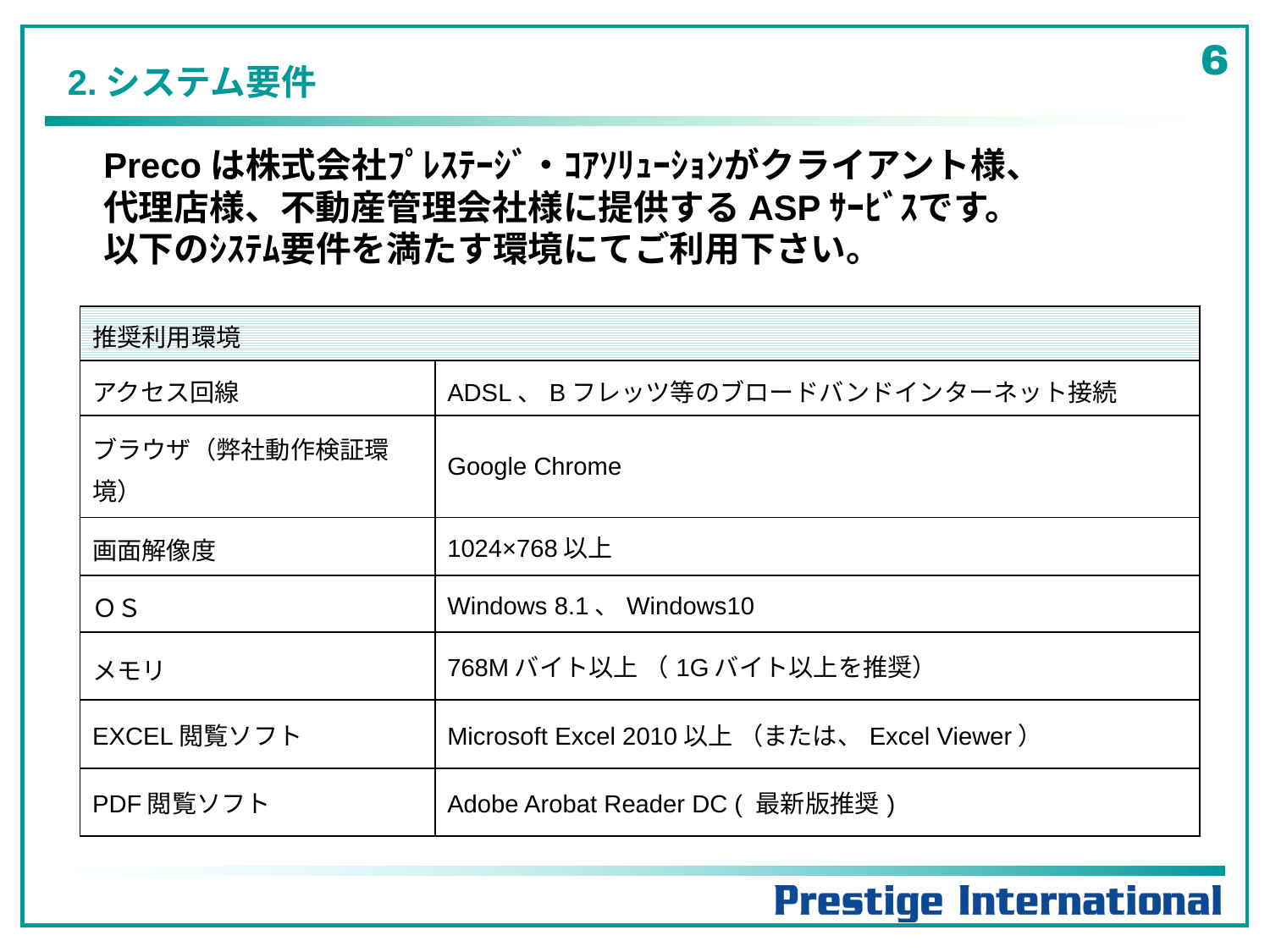

6
# 2.システム要件
Precoは株式会社ﾌﾟﾚｽﾃｰｼﾞ・ｺｱｿﾘｭｰｼｮﾝがクライアント様、
代理店様、不動産管理会社様に提供するASPｻｰﾋﾞｽです。
以下のｼｽﾃﾑ要件を満たす環境にてご利用下さい。
| 推奨利用環境 |  |
| --- | --- |
| アクセス回線 | ADSL、Bフレッツ等のブロードバンドインターネット接続 |
| ブラウザ（弊社動作検証環境） | Google Chrome |
| 画面解像度 | 1024×768以上 |
| ＯＳ | Windows 8.1、Windows10 |
| メモリ | 768Mバイト以上 （1Gバイト以上を推奨） |
| EXCEL閲覧ソフト | Microsoft Excel 2010以上 （または、Excel Viewer） |
| PDF閲覧ソフト | Adobe Arobat Reader DC ( 最新版推奨) |